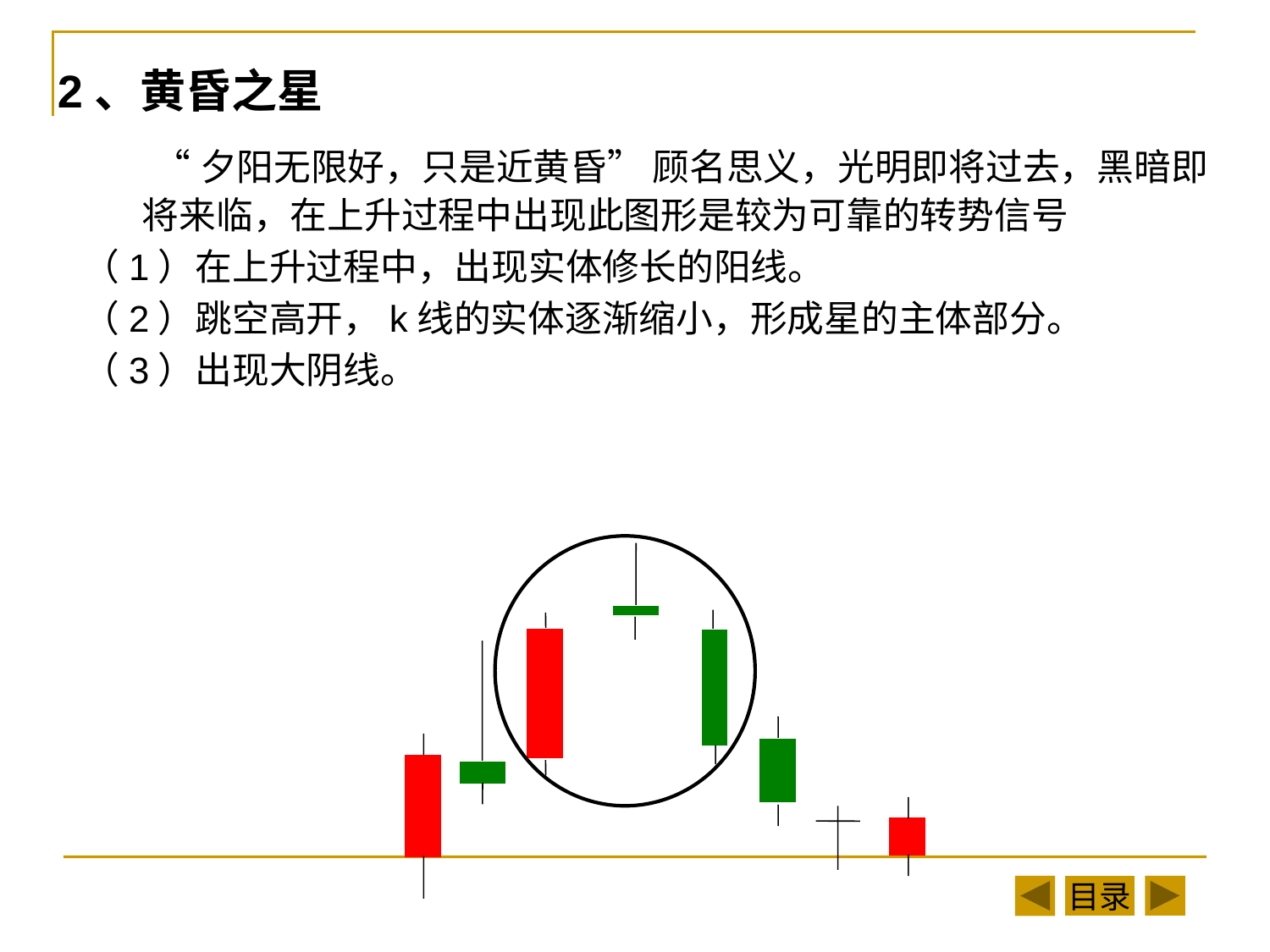

2、黄昏之星
        “夕阳无限好，只是近黄昏” 顾名思义，光明即将过去，黑暗即将来临，在上升过程中出现此图形是较为可靠的转势信号
  （1）在上升过程中，出现实体修长的阳线。
  （2）跳空高开，k线的实体逐渐缩小，形成星的主体部分。
  （3）出现大阴线。